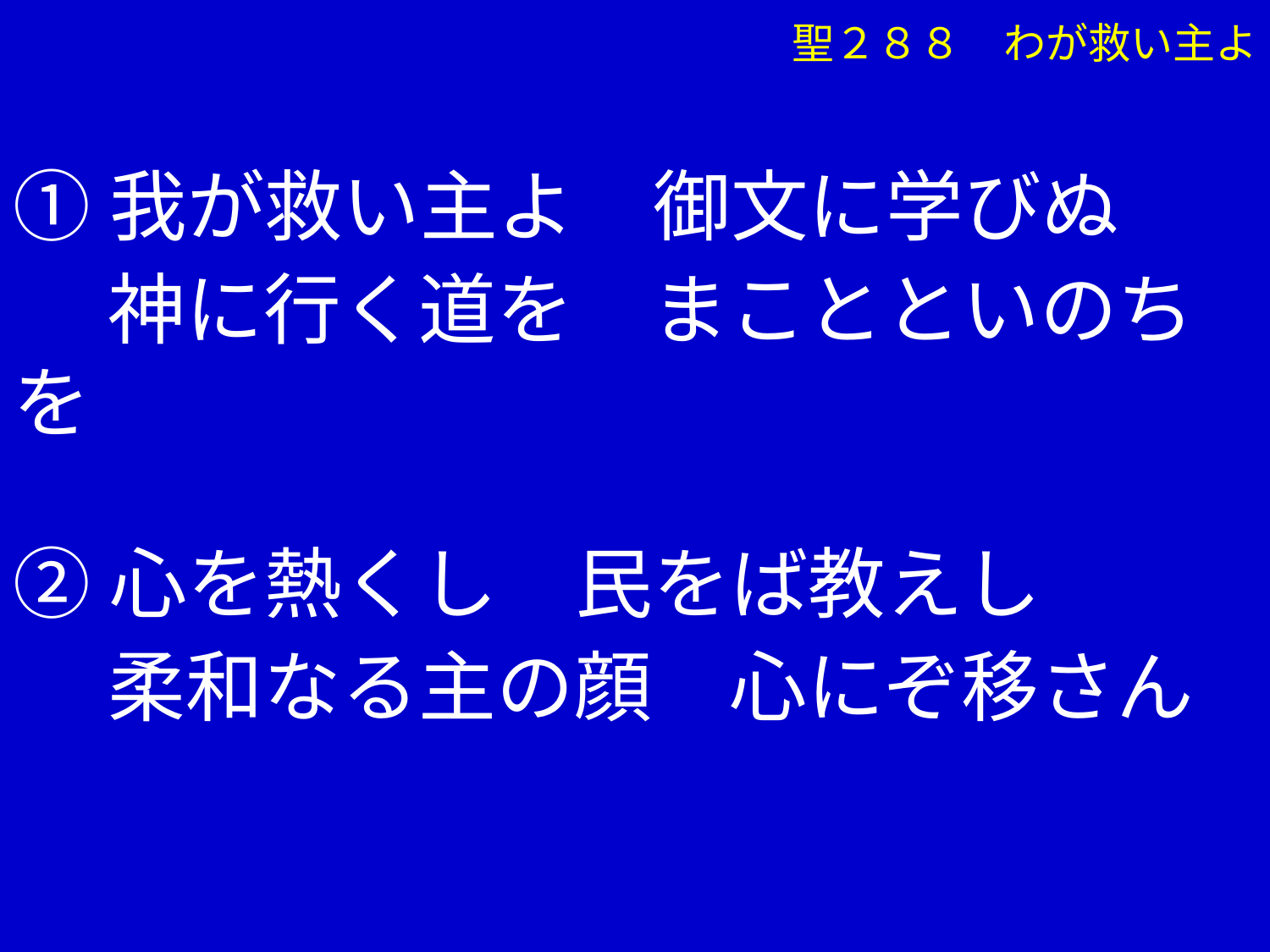

聖２８８　わが救い主よ

①我が救い主よ　御文に学びぬ
　 神に行く道を　まことといのちを

②心を熱くし　民をば教えし
　 柔和なる主の顔　心にぞ移さん